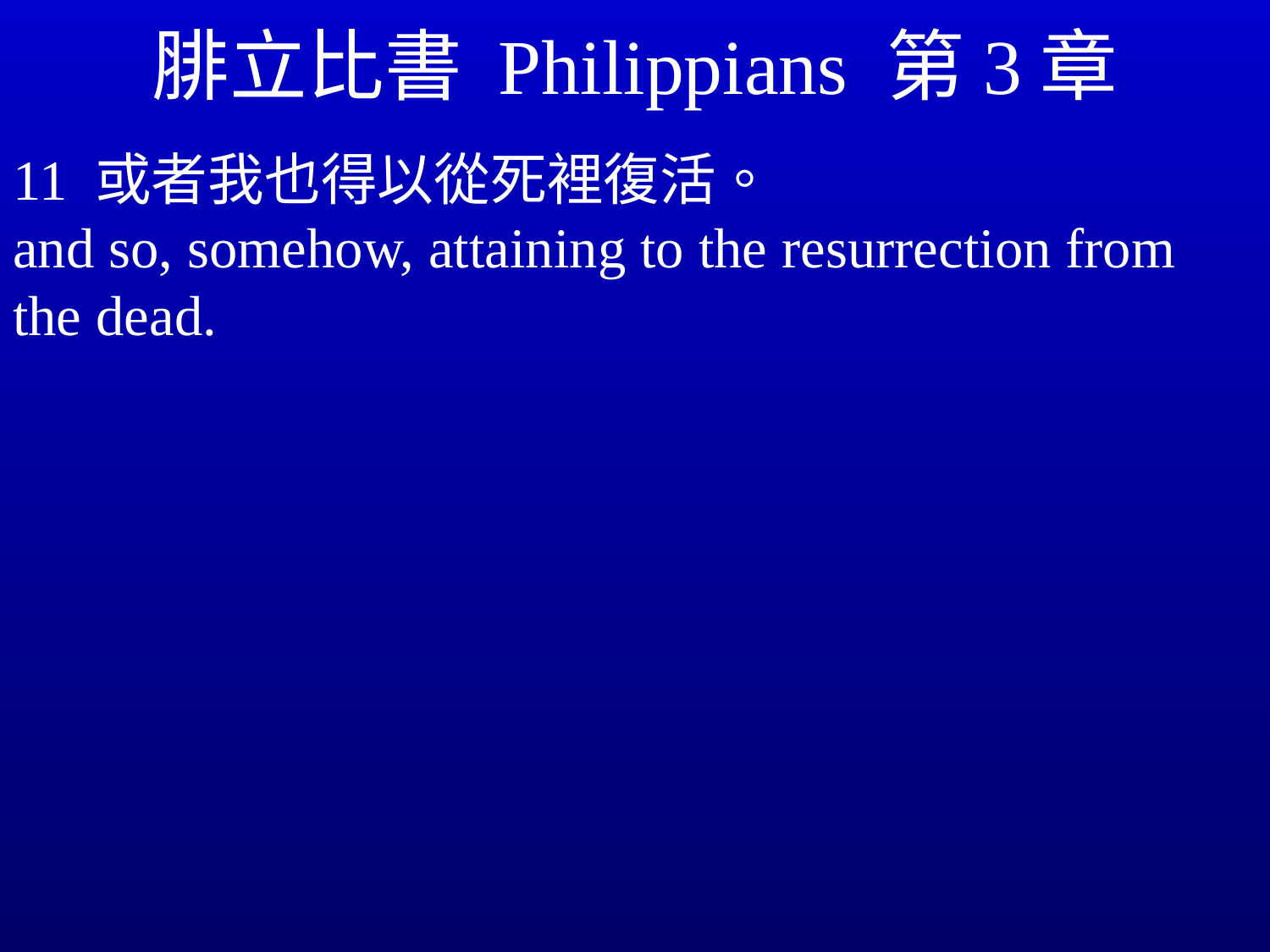

# 腓立比書 Philippians 第3章
11 或者我也得以從死裡復活。
and so, somehow, attaining to the resurrection from the dead.